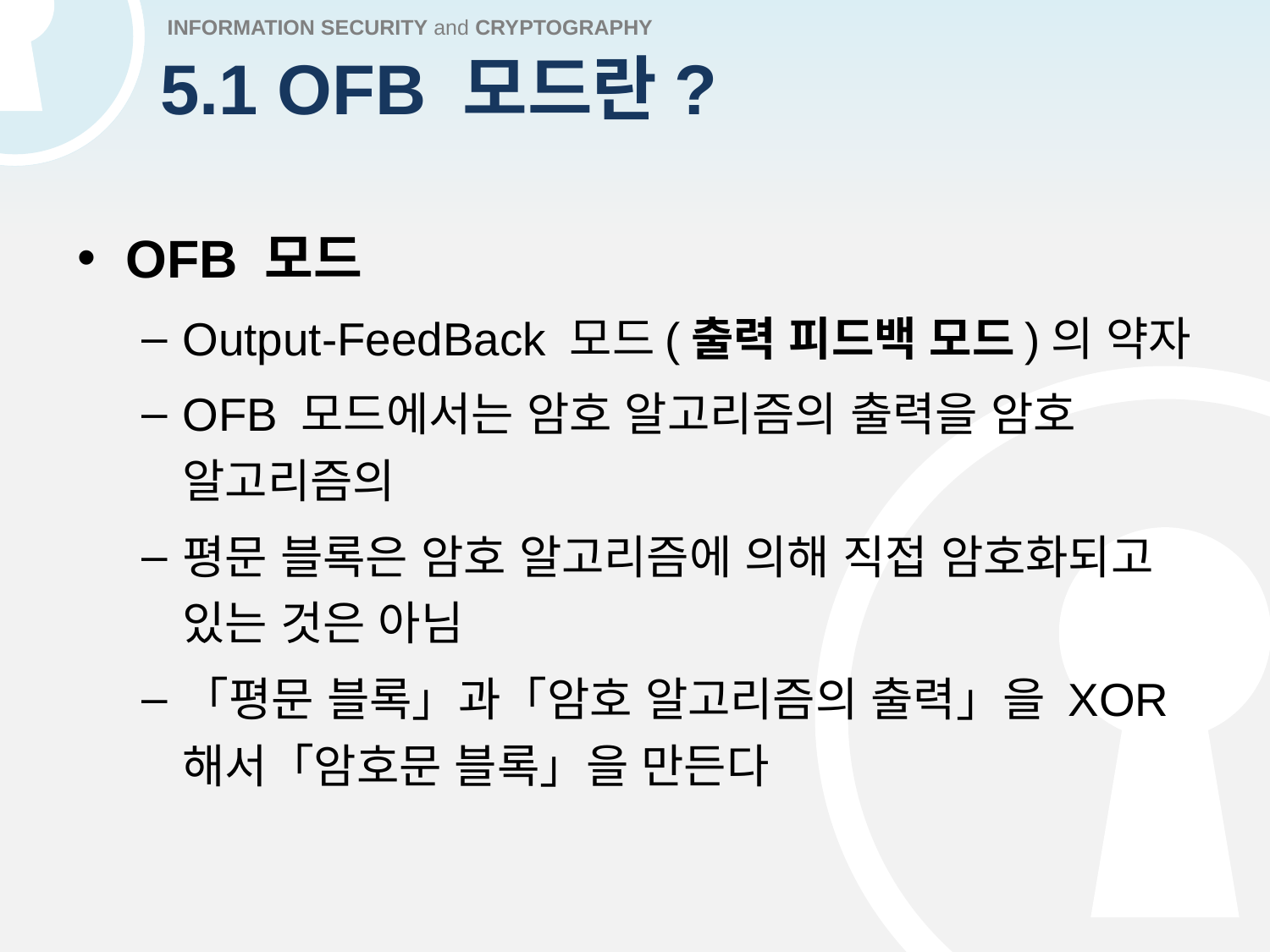

# 5.1 OFB 모드란?
OFB 모드
Output-FeedBack 모드(출력 피드백 모드)의 약자
OFB 모드에서는 암호 알고리즘의 출력을 암호 알고리즘의
평문 블록은 암호 알고리즘에 의해 직접 암호화되고 있는 것은 아님
「평문 블록」과「암호 알고리즘의 출력」을 XOR해서「암호문 블록」을 만든다